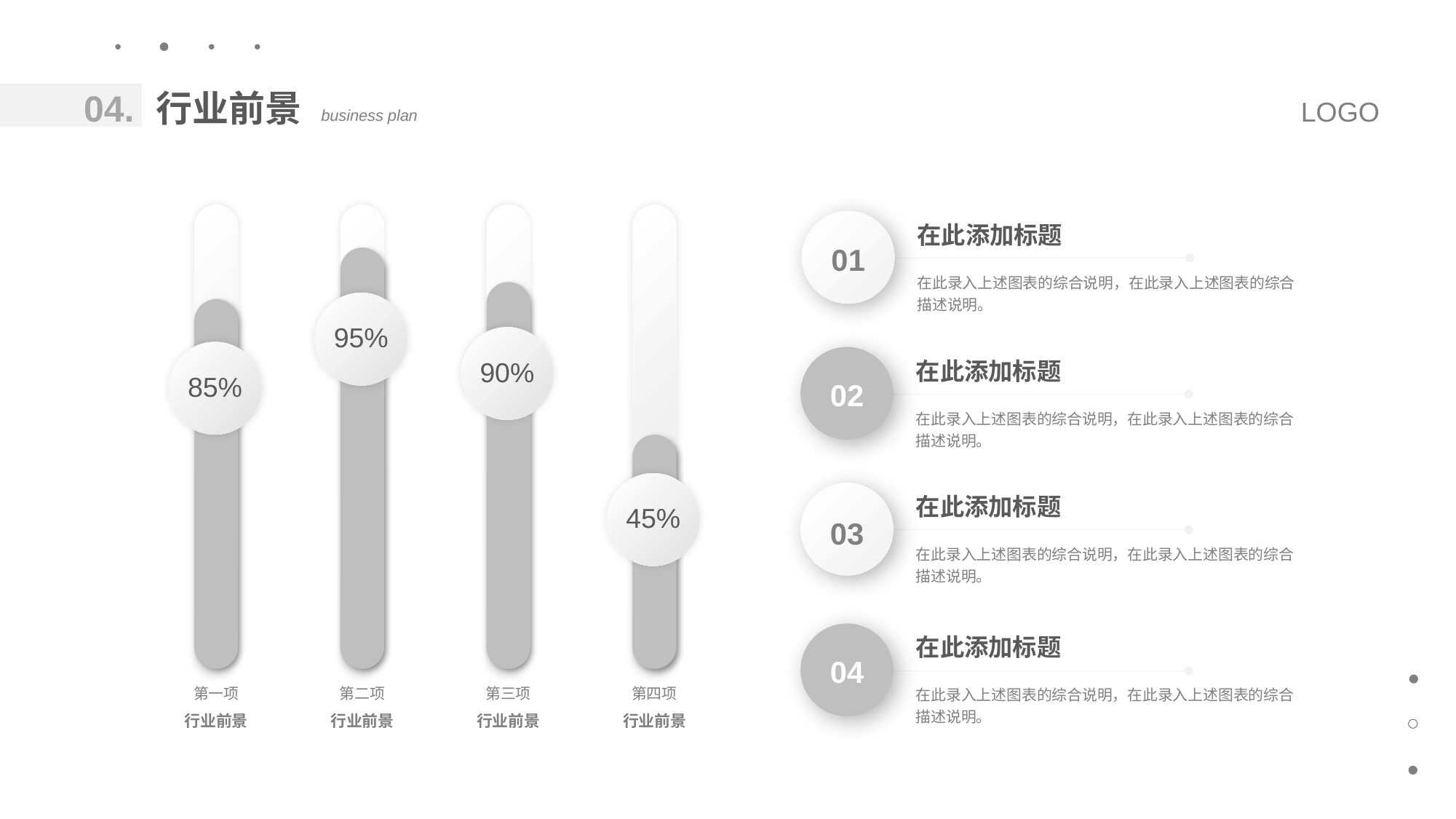

04.
行业前景

LOGO

business plan

在此添加标题
01

在此录入上述图表的综合说明，在此录入上述图表的综合描述说明。

95%

90%
在此添加标题
85%
02
在此录入上述图表的综合说明，在此录入上述图表的综合描述说明。

在此添加标题
45%
03
在此录入上述图表的综合说明，在此录入上述图表的综合描述说明。

在此添加标题
04
第一项
行业前景
第二项
行业前景
第三项
行业前景
第四项
行业前景

在此录入上述图表的综合说明，在此录入上述图表的综合描述说明。